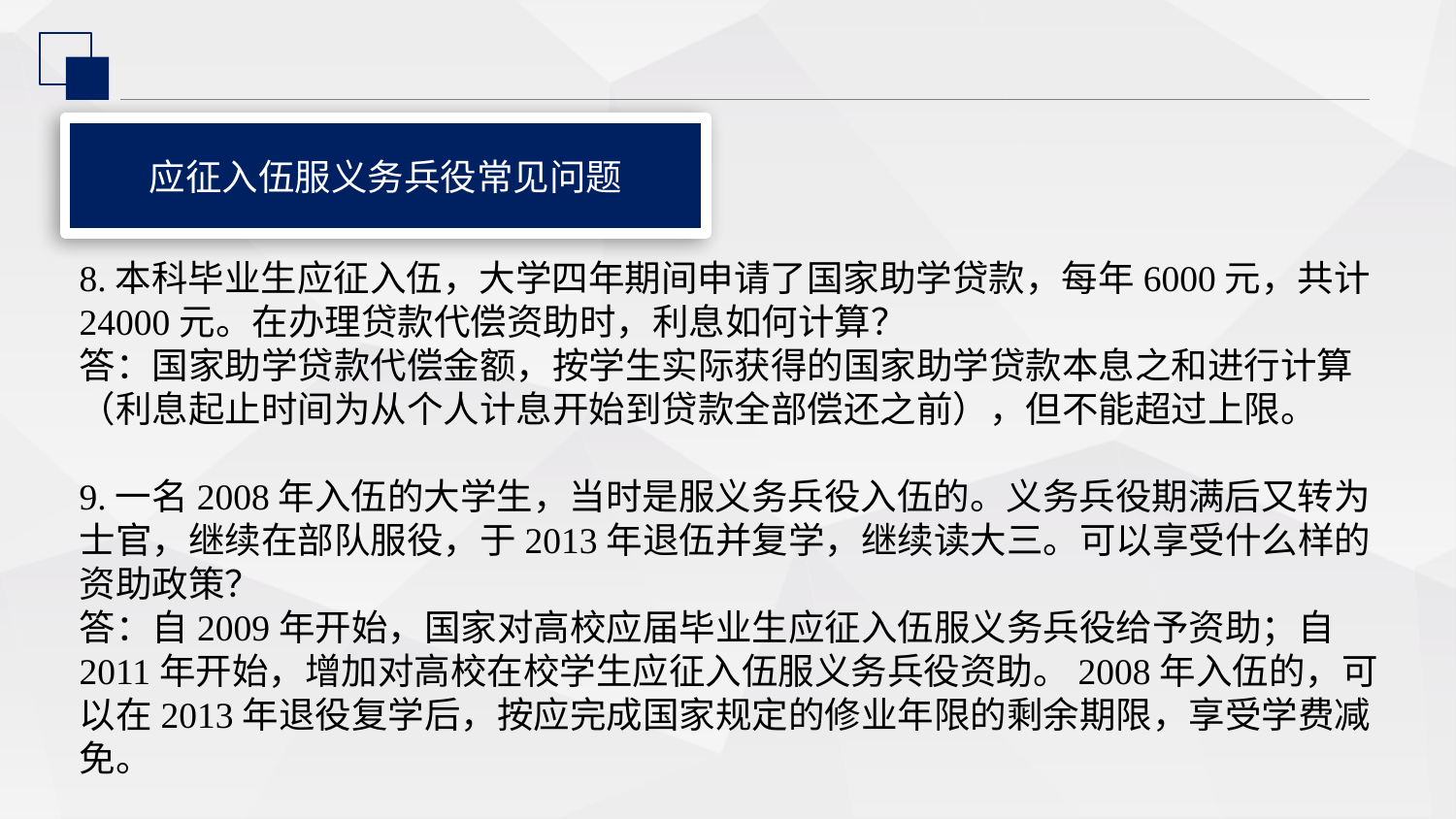

应征入伍服义务兵役常见问题
8.本科毕业生应征入伍，大学四年期间申请了国家助学贷款，每年6000元，共计24000元。在办理贷款代偿资助时，利息如何计算？
答：国家助学贷款代偿金额，按学生实际获得的国家助学贷款本息之和进行计算（利息起止时间为从个人计息开始到贷款全部偿还之前），但不能超过上限。

9.一名2008年入伍的大学生，当时是服义务兵役入伍的。义务兵役期满后又转为士官，继续在部队服役，于2013年退伍并复学，继续读大三。可以享受什么样的资助政策？
答：自2009年开始，国家对高校应届毕业生应征入伍服义务兵役给予资助；自2011年开始，增加对高校在校学生应征入伍服义务兵役资助。2008年入伍的，可以在2013年退役复学后，按应完成国家规定的修业年限的剩余期限，享受学费减免。